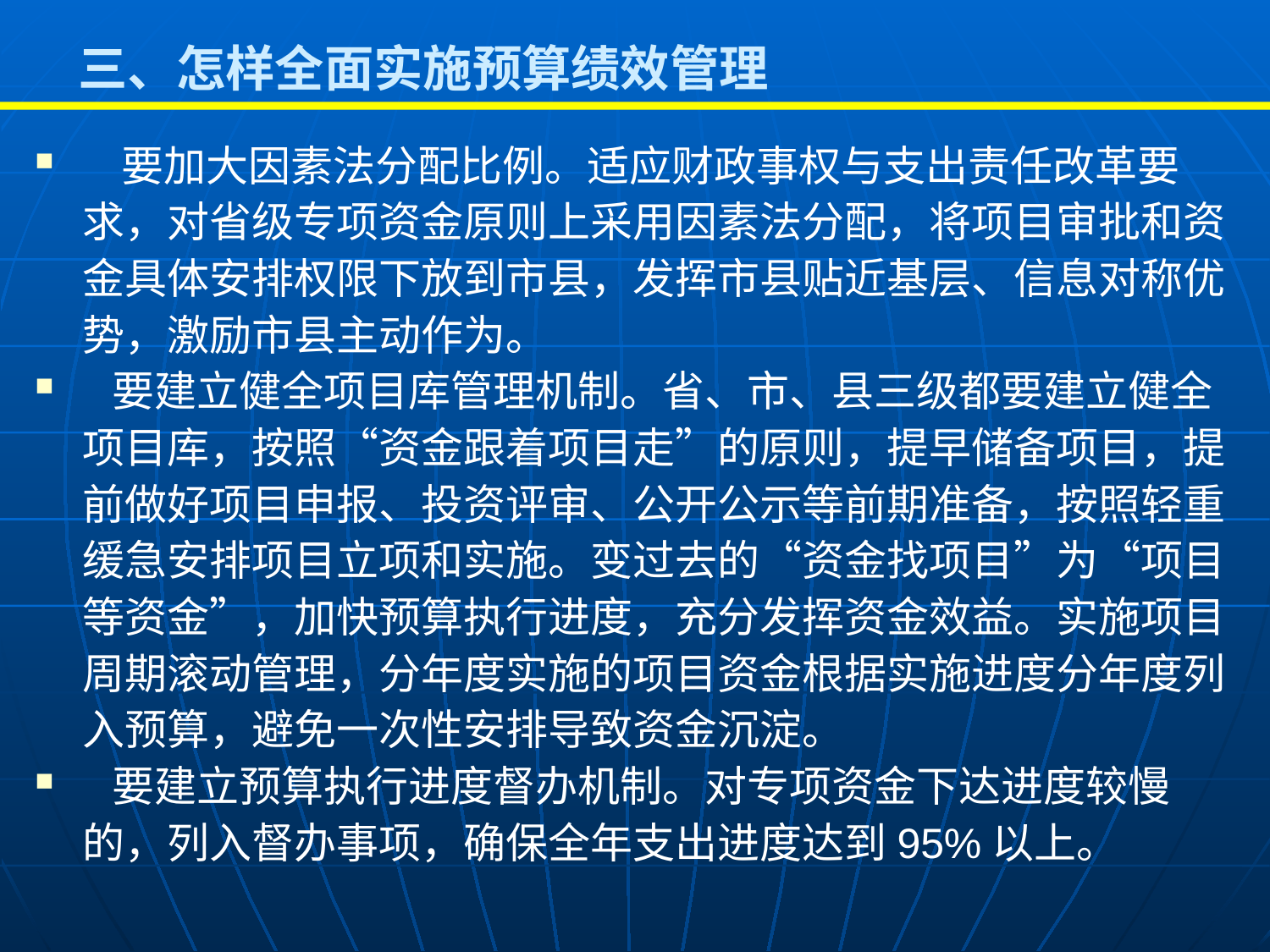

# 三、怎样全面实施预算绩效管理

   要加大因素法分配比例。适应财政事权与支出责任改革要求，对省级专项资金原则上采用因素法分配，将项目审批和资金具体安排权限下放到市县，发挥市县贴近基层、信息对称优势，激励市县主动作为。
  要建立健全项目库管理机制。省、市、县三级都要建立健全项目库，按照“资金跟着项目走”的原则，提早储备项目，提前做好项目申报、投资评审、公开公示等前期准备，按照轻重缓急安排项目立项和实施。变过去的“资金找项目”为“项目等资金”，加快预算执行进度，充分发挥资金效益。实施项目周期滚动管理，分年度实施的项目资金根据实施进度分年度列入预算，避免一次性安排导致资金沉淀。
  要建立预算执行进度督办机制。对专项资金下达进度较慢的，列入督办事项，确保全年支出进度达到95%以上。